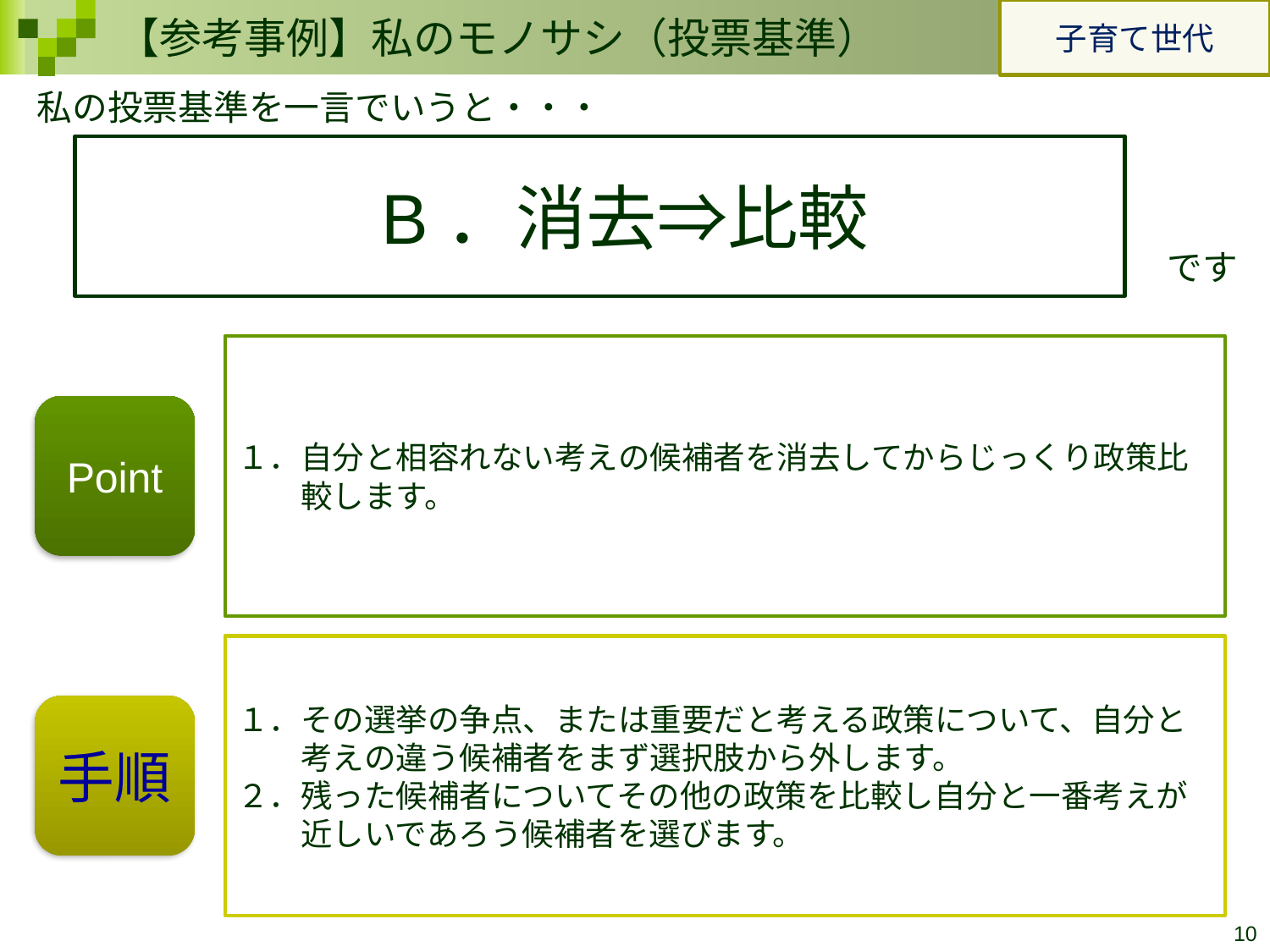

子育て世代
【参考事例】私のモノサシ（投票基準）
私の投票基準を一言でいうと・・・
B．消去⇒比較
です
１．自分と相容れない考えの候補者を消去してからじっくり政策比
　　較します。
Point
１．その選挙の争点、または重要だと考える政策について、自分と
　　考えの違う候補者をまず選択肢から外します。
２．残った候補者についてその他の政策を比較し自分と一番考えが
　　近しいであろう候補者を選びます。
手順
10